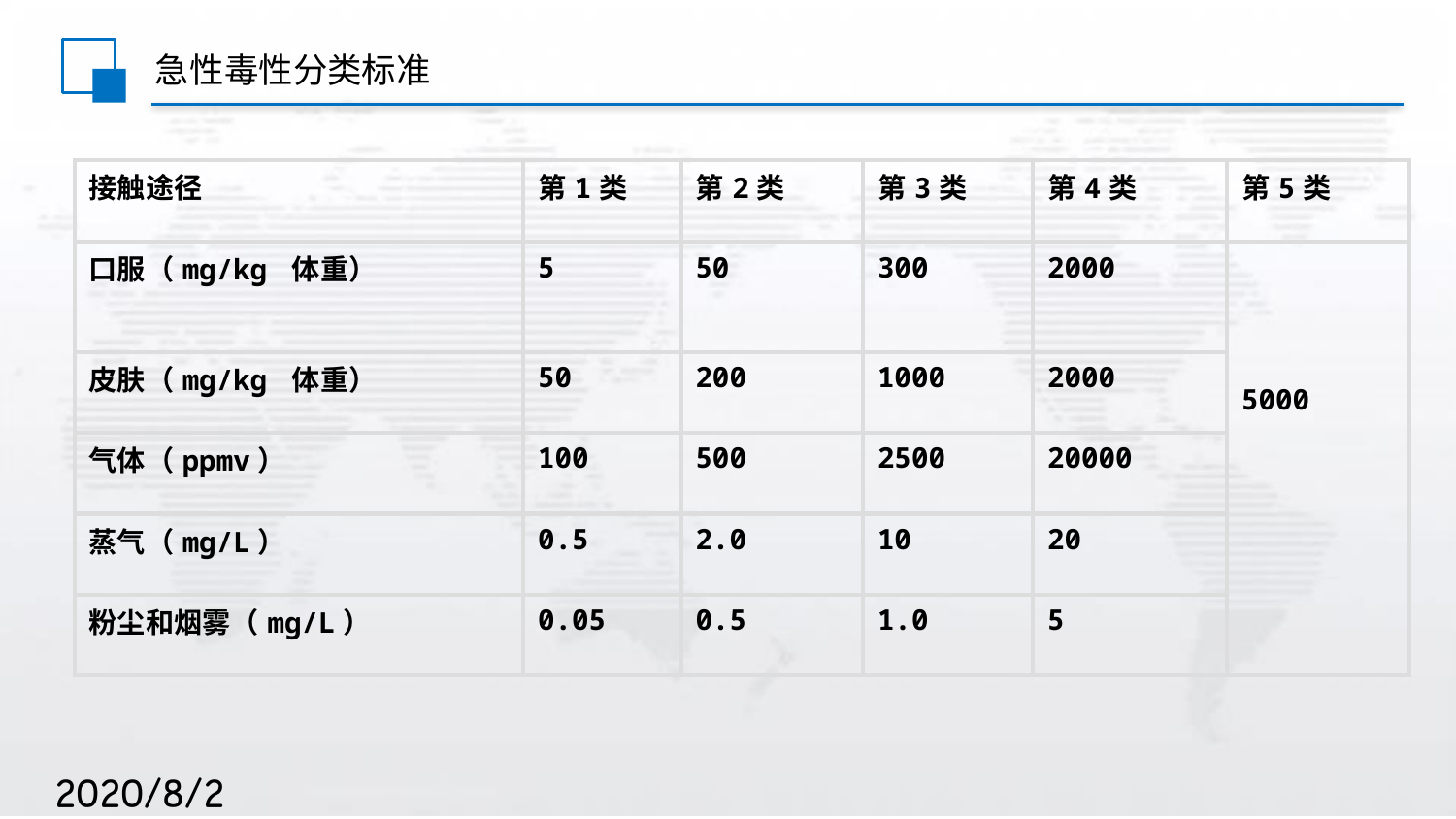

# 急性毒性分类标准
| 接触途径 | 第1类 | 第2类 | 第3类 | 第4类 | 第5类 |
| --- | --- | --- | --- | --- | --- |
| 口服（mg/kg 体重） | 5 | 50 | 300 | 2000 | 5000 |
| 皮肤（mg/kg 体重） | 50 | 200 | 1000 | 2000 |  |
| 气体（ppmv） | 100 | 500 | 2500 | 20000 |  |
| 蒸气（mg/L） | 0.5 | 2.0 | 10 | 20 |  |
| 粉尘和烟雾（mg/L） | 0.05 | 0.5 | 1.0 | 5 |  |
2020/8/2